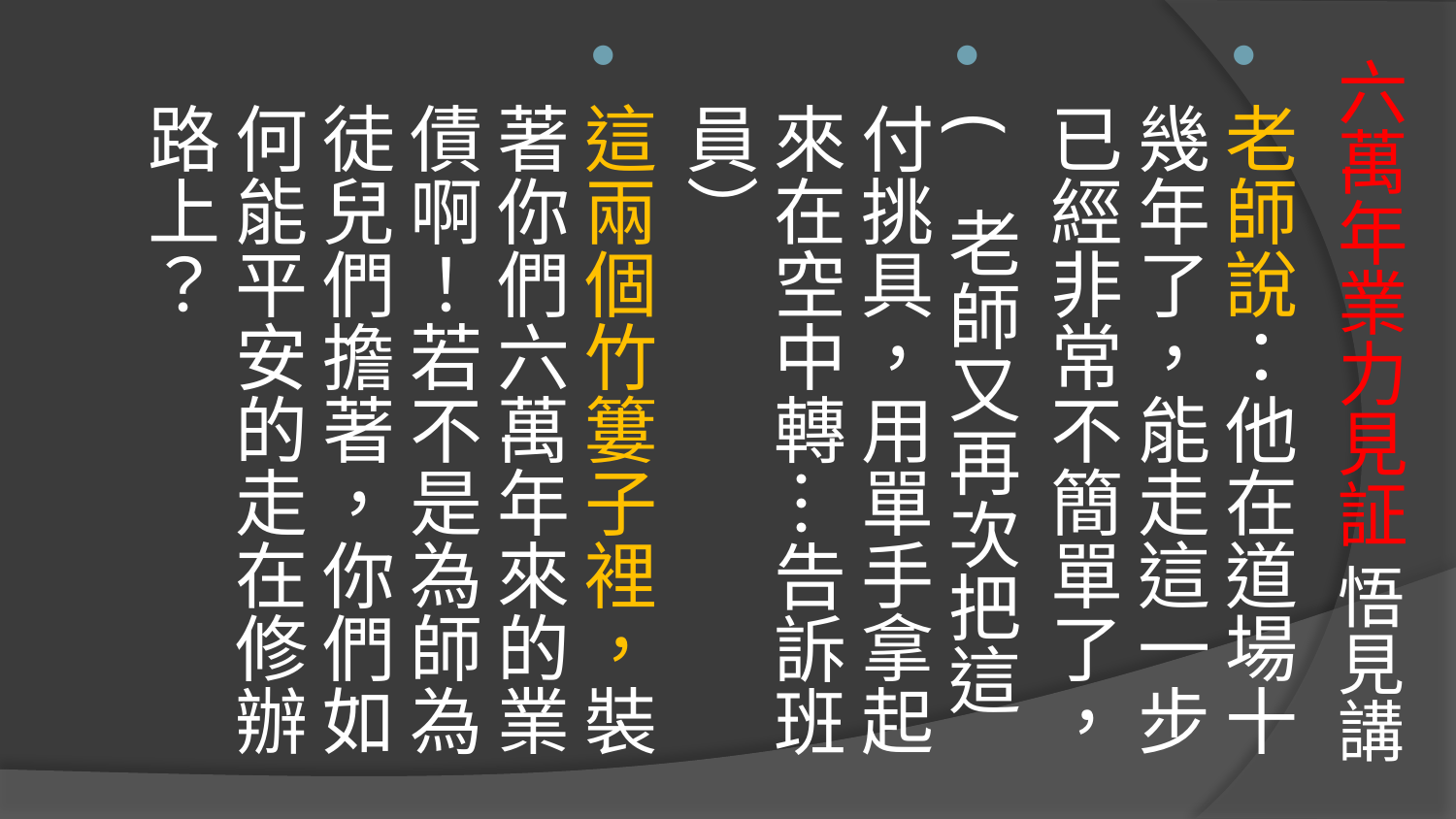

老師說：他在道場十幾年了，能走這一步已經非常不簡單了，
( 老師又再次把這付挑具，用單手拿起來在空中轉…告訴班員）
這兩個竹簍子裡，裝著你們六萬年來的業債啊！若不是為師為徒兒們擔著，你們如何能平安的走在修辦路上？

# 六萬年業力見証 悟見講